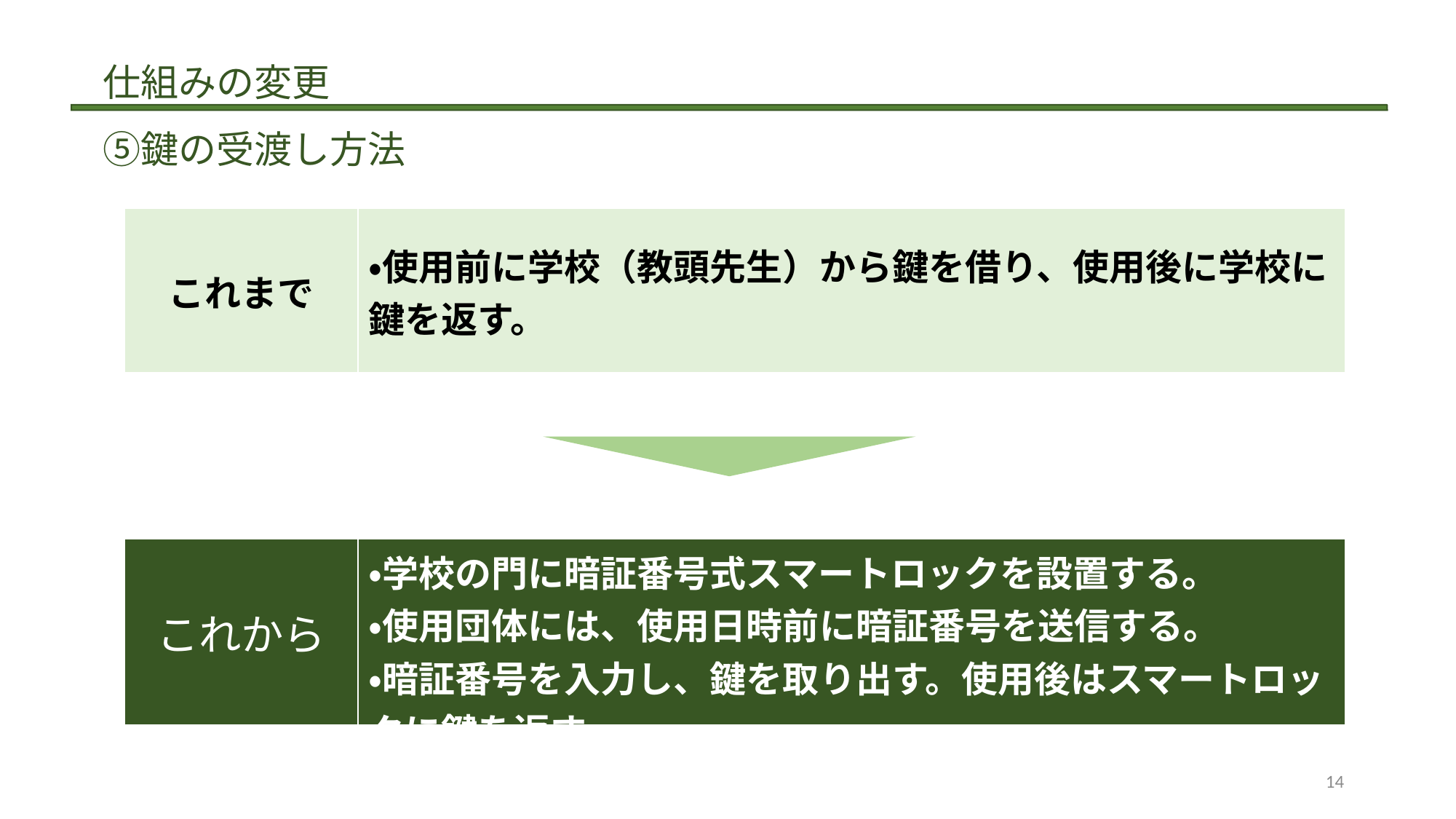

仕組みの変更

　⑤鍵の受渡し方法
|  |  |
| --- | --- |
| これまで | ・使用前に学校（教頭先生）から鍵を借り、使用後に学校に鍵を返す。 |
| --- | --- |
|  |  |
| これから | ・学校の門に暗証番号式スマートロックを設置する。 ・使用団体には、使用日時前に暗証番号を送信する。 ・暗証番号を入力し、鍵を取り出す。使用後はスマートロックに鍵を返す。 |

14